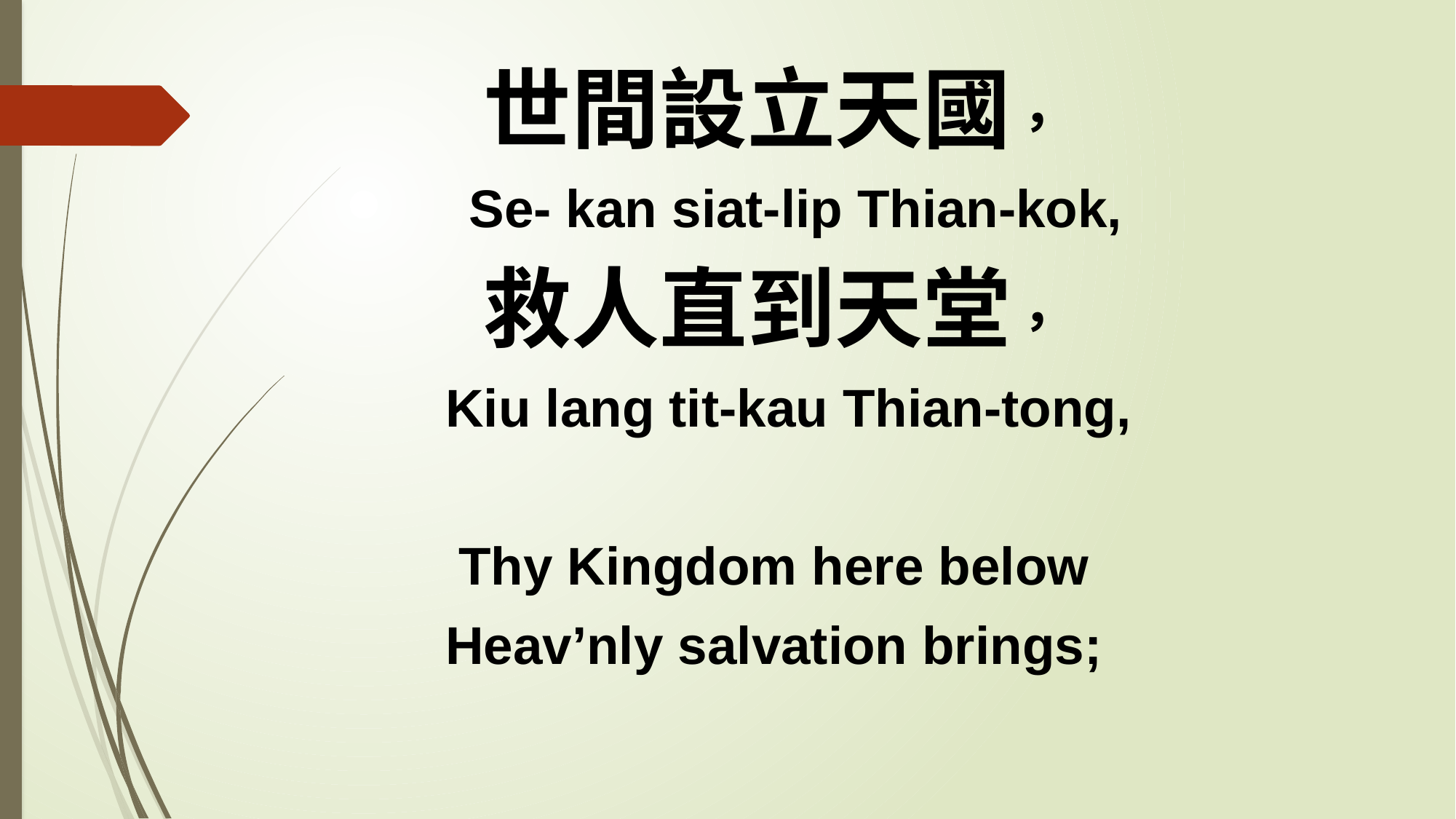

世間設立天國，
   Se- kan siat-lip Thian-kok,
救人直到天堂，
  Kiu lang tit-kau Thian-tong,

Thy Kingdom here below
Heav’nly salvation brings;